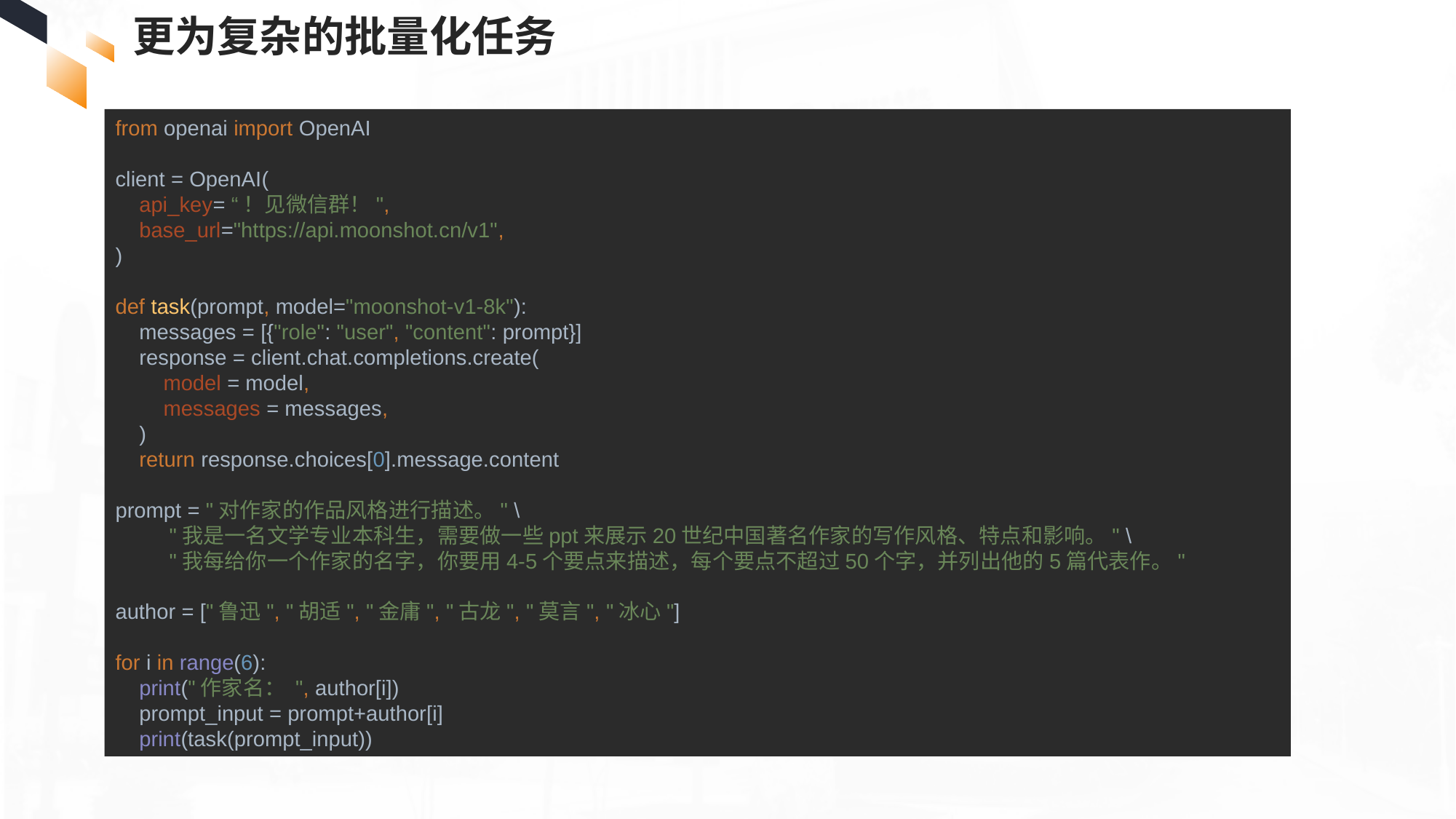

更为复杂的批量化任务
from openai import OpenAI
client = OpenAI(
    api_key= “！见微信群！",
    base_url="https://api.moonshot.cn/v1",
)
def task(prompt, model="moonshot-v1-8k"):
    messages = [{"role": "user", "content": prompt}]
    response = client.chat.completions.create(
        model = model,
        messages = messages,
    )
    return response.choices[0].message.content
prompt = "对作家的作品风格进行描述。" \
         "我是一名文学专业本科生，需要做一些ppt来展示20世纪中国著名作家的写作风格、特点和影响。" \
         "我每给你一个作家的名字，你要用4-5个要点来描述，每个要点不超过50个字，并列出他的5篇代表作。"
author = ["鲁迅", "胡适", "金庸", "古龙", "莫言", "冰心"]
for i in range(6):
    print("作家名： ", author[i])
    prompt_input = prompt+author[i]
    print(task(prompt_input))